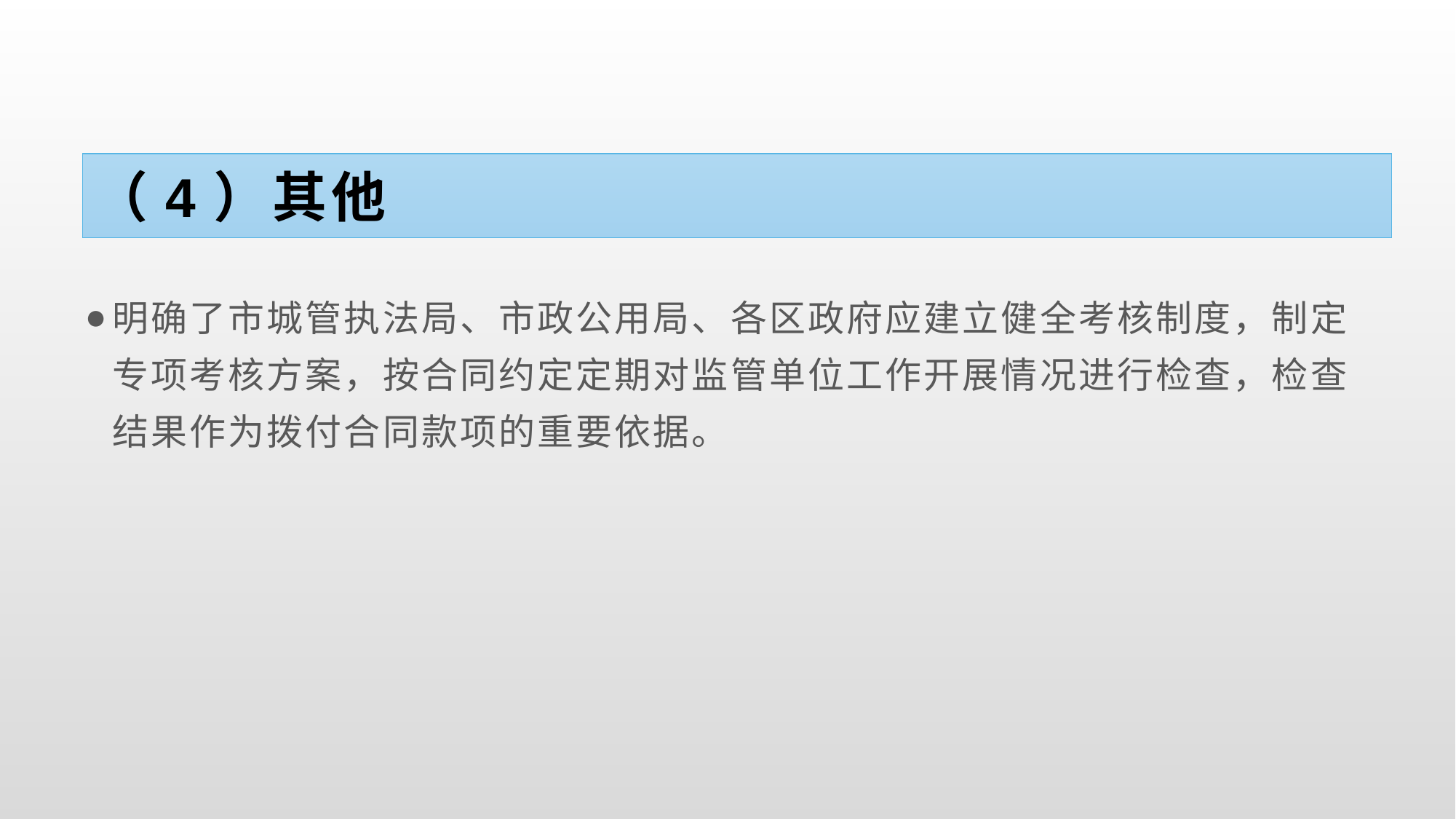

# （4）其他
明确了市城管执法局、市政公用局、各区政府应建立健全考核制度，制定专项考核方案，按合同约定定期对监管单位工作开展情况进行检查，检查结果作为拨付合同款项的重要依据。